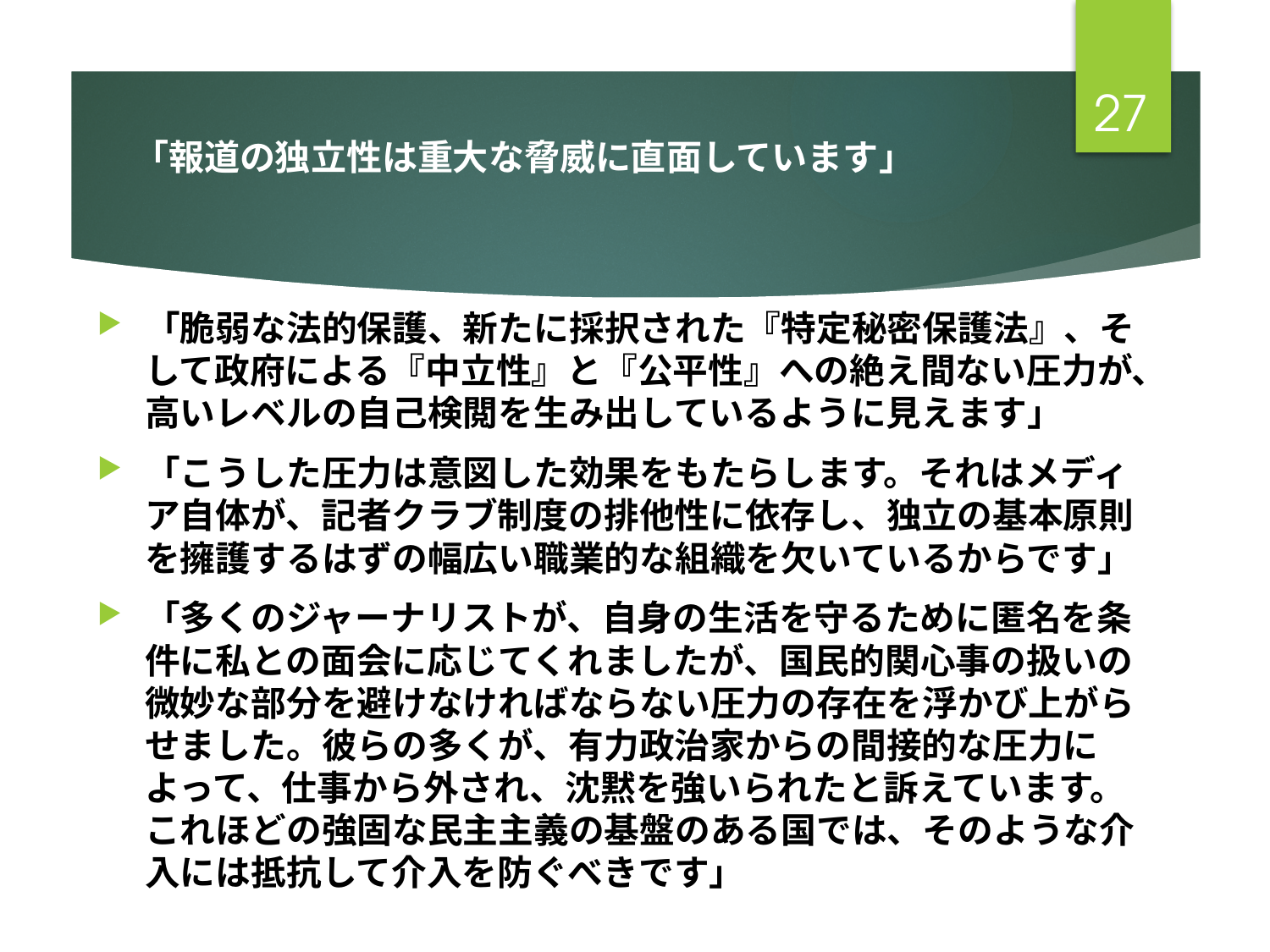

27
# 「報道の独立性は重大な脅威に直面しています」
「脆弱な法的保護、新たに採択された『特定秘密保護法』、そして政府による『中立性』と『公平性』への絶え間ない圧力が、高いレベルの自己検閲を生み出しているように見えます」
「こうした圧力は意図した効果をもたらします。それはメディア自体が、記者クラブ制度の排他性に依存し、独立の基本原則を擁護するはずの幅広い職業的な組織を欠いているからです」
「多くのジャーナリストが、自身の生活を守るために匿名を条件に私との面会に応じてくれましたが、国民的関心事の扱いの微妙な部分を避けなければならない圧力の存在を浮かび上がらせました。彼らの多くが、有力政治家からの間接的な圧力によって、仕事から外され、沈黙を強いられたと訴えています。これほどの強固な民主主義の基盤のある国では、そのような介入には抵抗して介入を防ぐべきです」